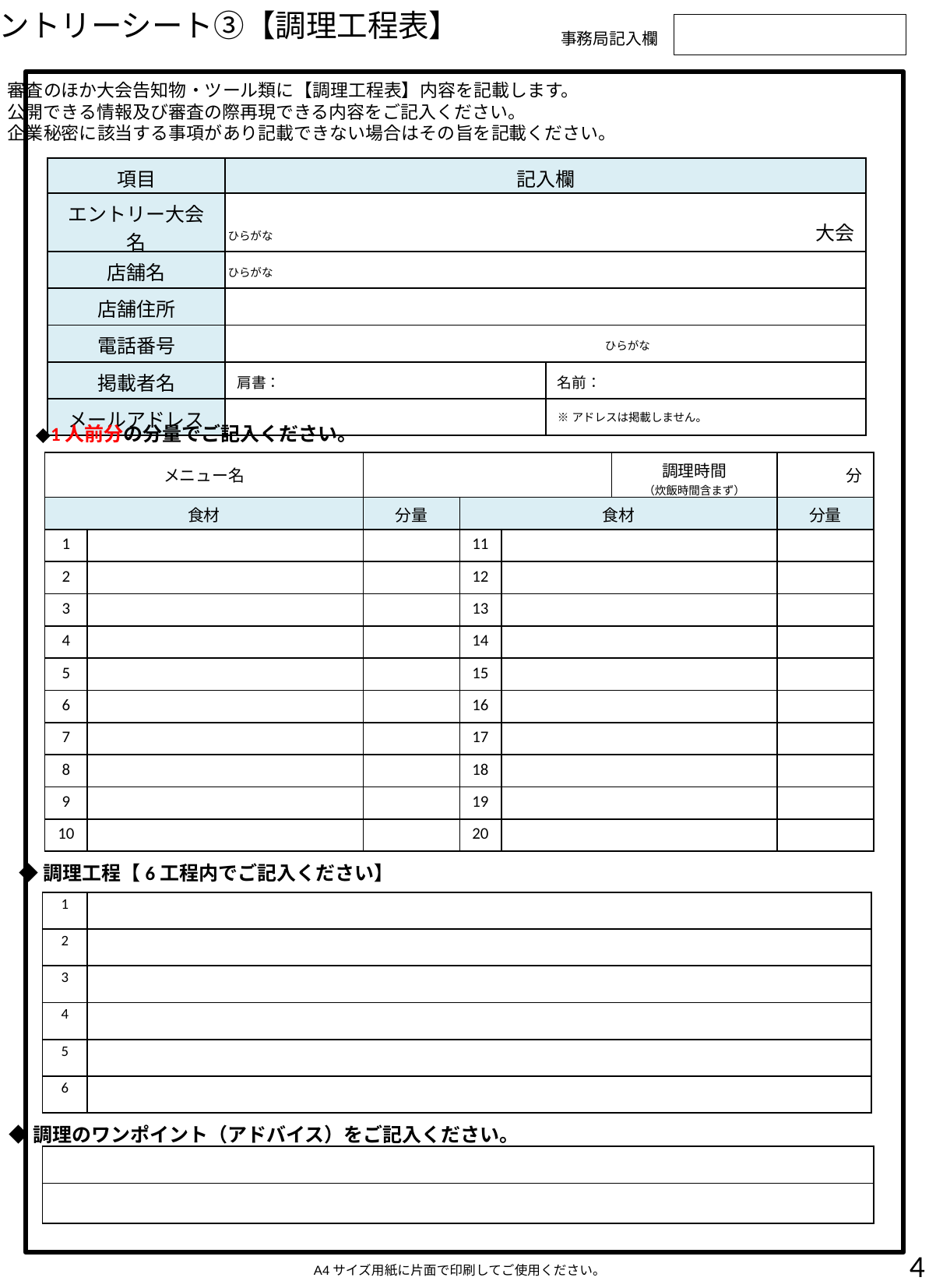

エントリーシート③【調理工程表】

事務局記入欄

審査のほか大会告知物・ツール類に【調理工程表】内容を記載します。
公開できる情報及び審査の際再現できる内容をご記入ください。
企業秘密に該当する事項があり記載できない場合はその旨を記載ください。
| 項目 | 記入欄 |  |
| --- | --- | --- |
| エントリー大会名 | 大会 |  |
| 店舗名 |  |  |
| 店舗住所 |  |  |
| 電話番号 |  |  |
| 掲載者名 | 肩書： | 名前： |
| メールアドレス |  | ※アドレスは掲載しません。 |
ひらがな
ひらがな
ひらがな
◆1人前分の分量でご記入ください。
| メニュー名 |  |  |  |  | 調理時間 （炊飯時間含まず） | 分 |
| --- | --- | --- | --- | --- | --- | --- |
| 食材 |  | 分量 | 食材 |  |  | 分量 |
| 1 |  |  | 11 |  |  |  |
| 2 |  |  | 12 |  |  |  |
| 3 |  |  | 13 |  |  |  |
| 4 |  |  | 14 |  |  |  |
| 5 |  |  | 15 |  |  |  |
| 6 |  |  | 16 |  |  |  |
| 7 |  |  | 17 |  |  |  |
| 8 |  |  | 18 |  |  |  |
| 9 |  |  | 19 |  |  |  |
| 10 |  |  | 20 |  |  |  |
◆調理工程【6工程内でご記入ください】
| 1 |  |
| --- | --- |
| 2 |  |
| 3 |  |
| 4 |  |
| 5 |  |
| 6 |  |
◆調理のワンポイント（アドバイス）をご記入ください。
|  |
| --- |
|  |
4
A4サイズ用紙に片面で印刷してご使用ください。